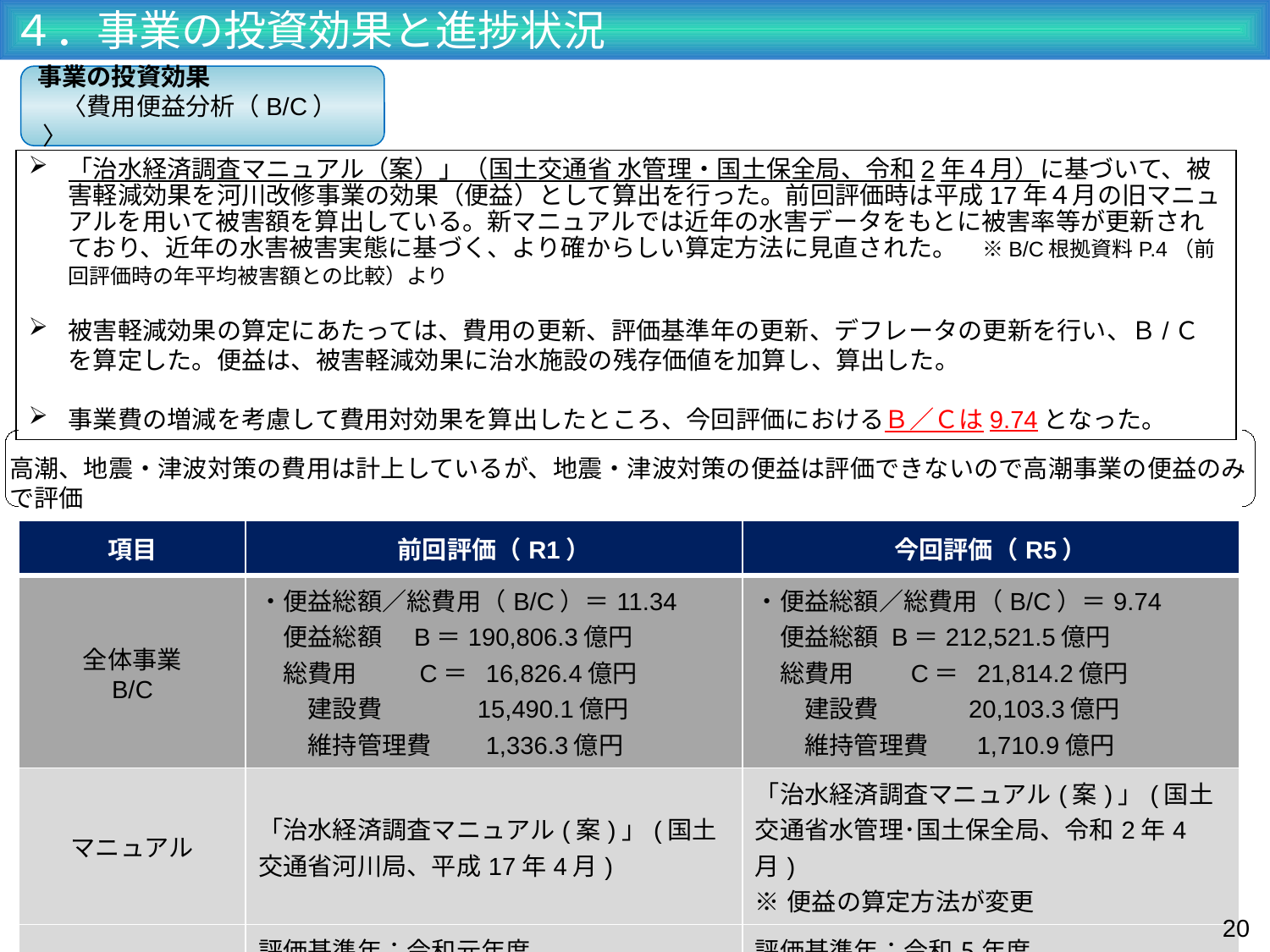

４．事業の投資効果と進捗状況
事業の投資効果
　〈費用便益分析（B/C） 〉
「治水経済調査マニュアル（案）」（国土交通省 水管理・国土保全局、令和2年４月）に基づいて、被害軽減効果を河川改修事業の効果（便益）として算出を行った。前回評価時は平成17年４月の旧マニュアルを用いて被害額を算出している。新マニュアルでは近年の水害データをもとに被害率等が更新されており、近年の水害被害実態に基づく、より確からしい算定方法に見直された。　※B/C根拠資料P.4（前回評価時の年平均被害額との比較）より

被害軽減効果の算定にあたっては、費用の更新、評価基準年の更新、デフレータの更新を行い、Ｂ/Ｃを算定した。便益は、被害軽減効果に治水施設の残存価値を加算し、算出した。

事業費の増減を考慮して費用対効果を算出したところ、今回評価におけるＢ／Ｃは9.74となった。

高潮、地震・津波対策の費用は計上しているが、地震・津波対策の便益は評価できないので高潮事業の便益のみで評価
| 項目 | 前回評価（R1） | 今回評価（R5） |
| --- | --- | --- |
| 全体事業 B/C | ・便益総額／総費用（B/C）＝11.34 　便益総額　B＝190,806.3億円 　総費用 　　C＝ 16,826.4億円 　　建設費 　　 15,490.1億円 　　維持管理費　 1,336.3億円 | ・便益総額／総費用（B/C）＝9.74 　便益総額 B＝212,521.5億円 　総費用　　C＝ 21,814.2億円 　　建設費 　　 20,103.3億円 　　維持管理費　 1,710.9億円 |
| マニュアル | 「治水経済調査マニュアル(案)」(国土交通省河川局、平成17年4月) | 「治水経済調査マニュアル(案)」(国土交通省水管理･国土保全局、令和2年4月) ※便益の算定方法が変更 |
| B/C算定条件 | 評価基準年：令和元年度 整備期間　：82年間（昭和35年～令和23年） 評価期間　：整備後80年間 | 評価基準年：令和5年度 整備期間　：82年間（昭和35年～令和23年） 評価期間　：整備後80年間 |
20